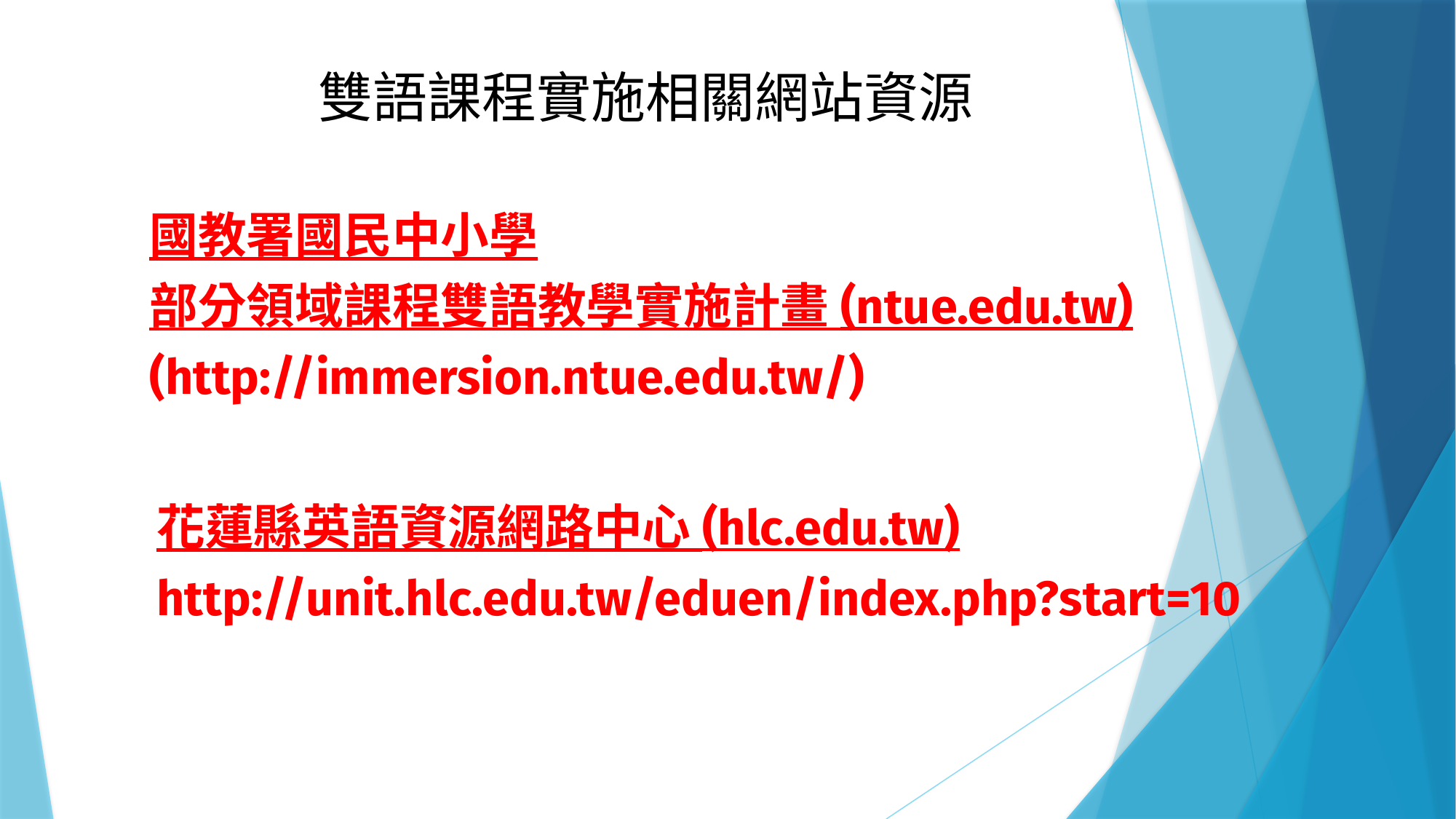

雙語課程實施相關網站資源
國教署國民中小學
部分領域課程雙語教學實施計畫 (ntue.edu.tw)
(http://immersion.ntue.edu.tw/)
花蓮縣英語資源網路中心 (hlc.edu.tw)
http://unit.hlc.edu.tw/eduen/index.php?start=10